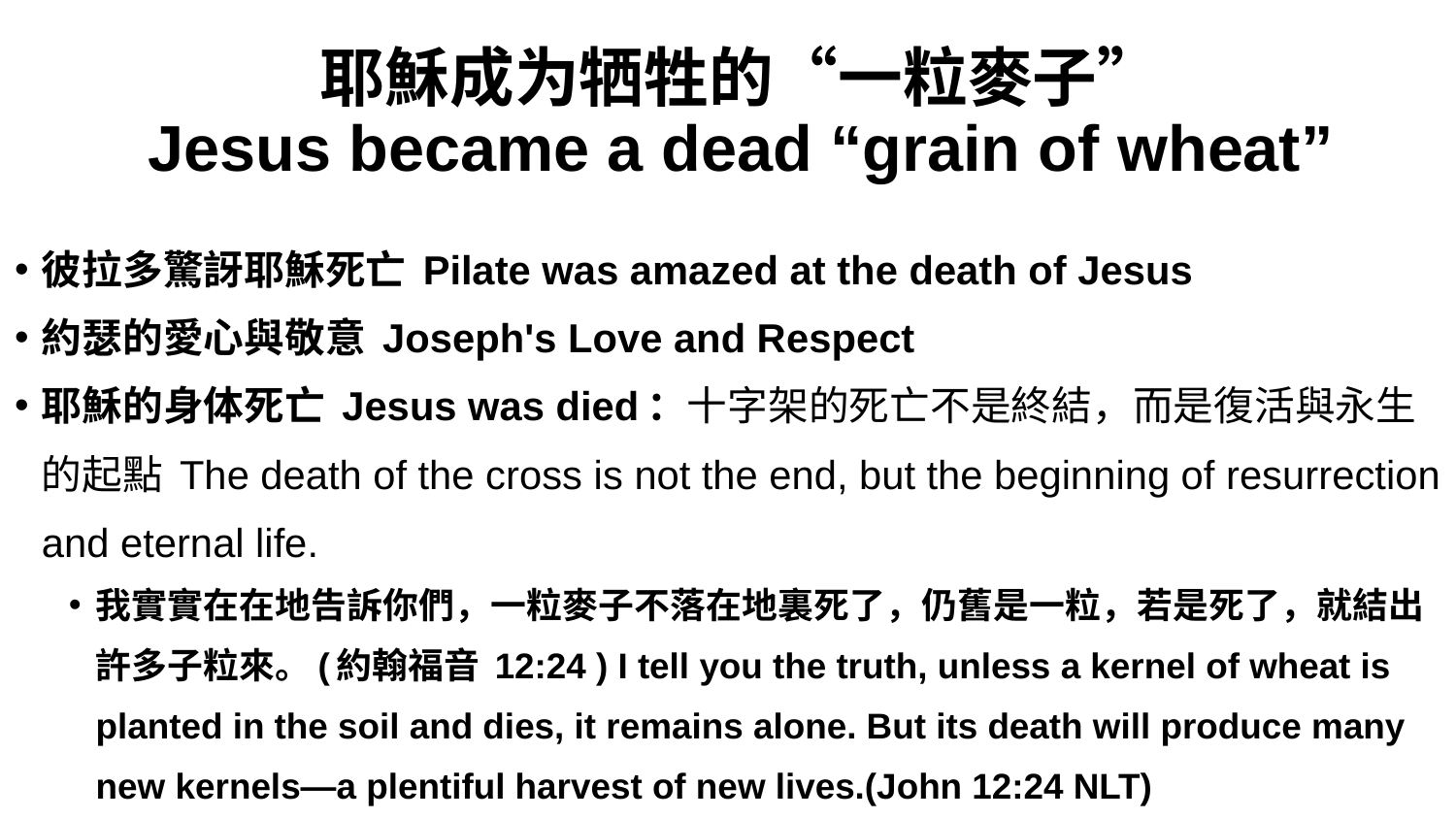

# 耶穌成为牺牲的“一粒麥子” Jesus became a dead “grain of wheat”
彼拉多驚訝耶穌死亡 Pilate was amazed at the death of Jesus
約瑟的愛心與敬意 Joseph's Love and Respect
耶穌的身体死亡 Jesus was died：十字架的死亡不是終結，而是復活與永生的起點 The death of the cross is not the end, but the beginning of resurrection and eternal life.
我實實在在地告訴你們，一粒麥子不落在地裏死了，仍舊是一粒，若是死了，就結出許多子粒來。(約翰福音 12:24 ) I tell you the truth, unless a kernel of wheat is planted in the soil and dies, it remains alone. But its death will produce many new kernels—a plentiful harvest of new lives.(John 12:24 NLT)